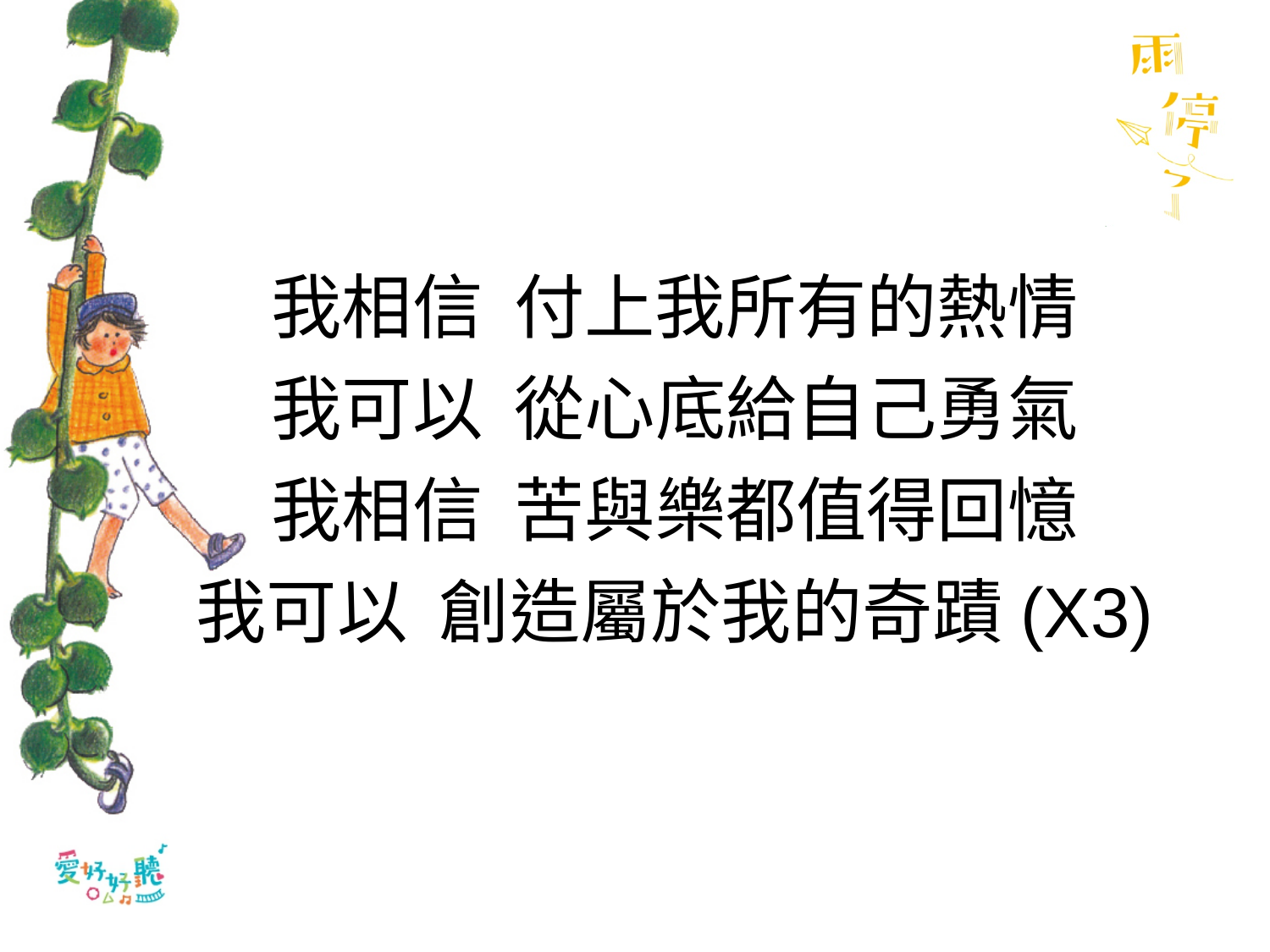

我相信  付上我所有的熱情
我可以  從心底給自己勇氣
我相信  苦與樂都值得回憶
我可以  創造屬於我的奇蹟(X3)